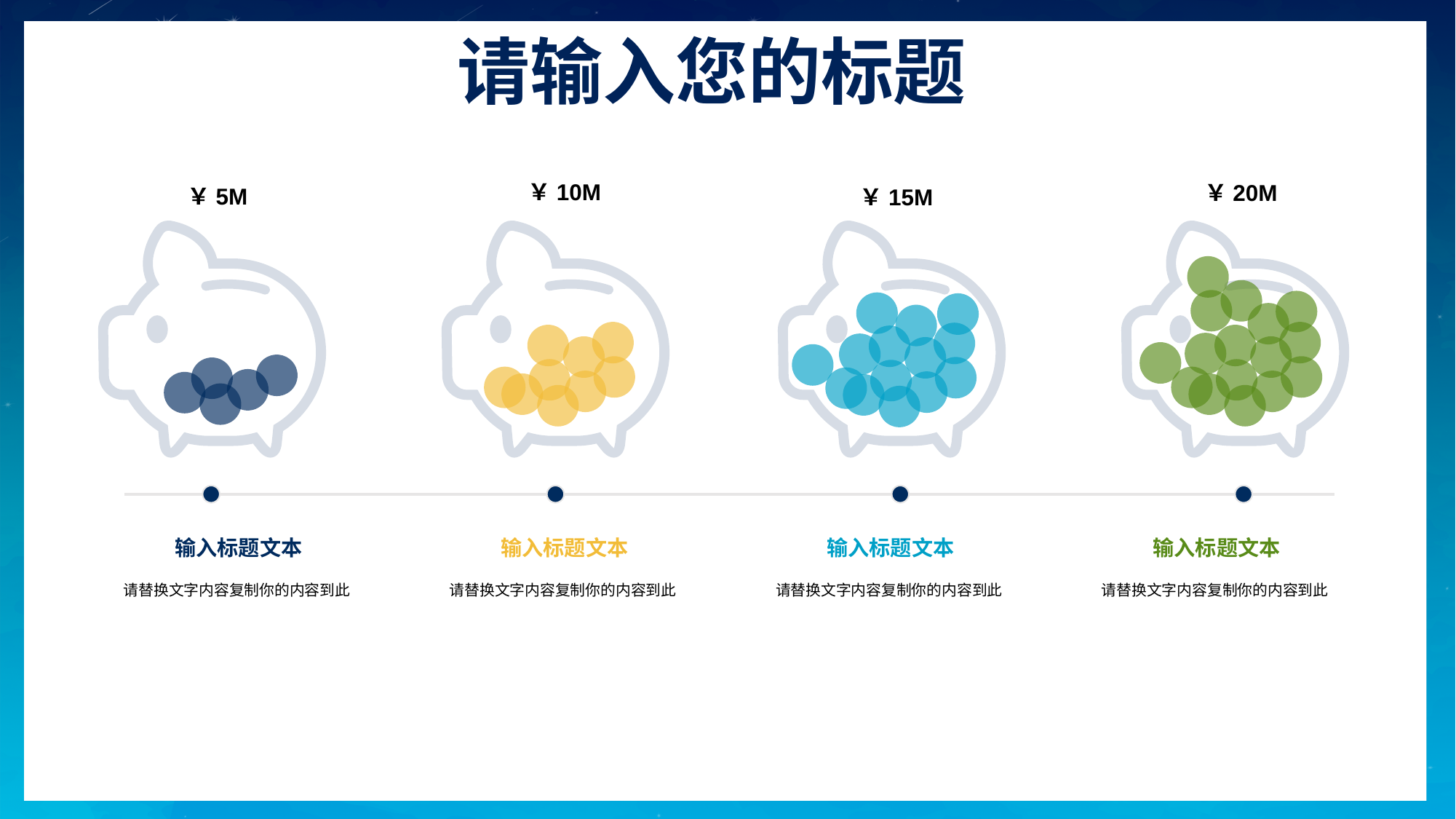

￥10M

输入标题文本
请替换文字内容复制你的内容到此
￥20M

输入标题文本
请替换文字内容复制你的内容到此
￥5M

输入标题文本
请替换文字内容复制你的内容到此
￥15M

输入标题文本
请替换文字内容复制你的内容到此